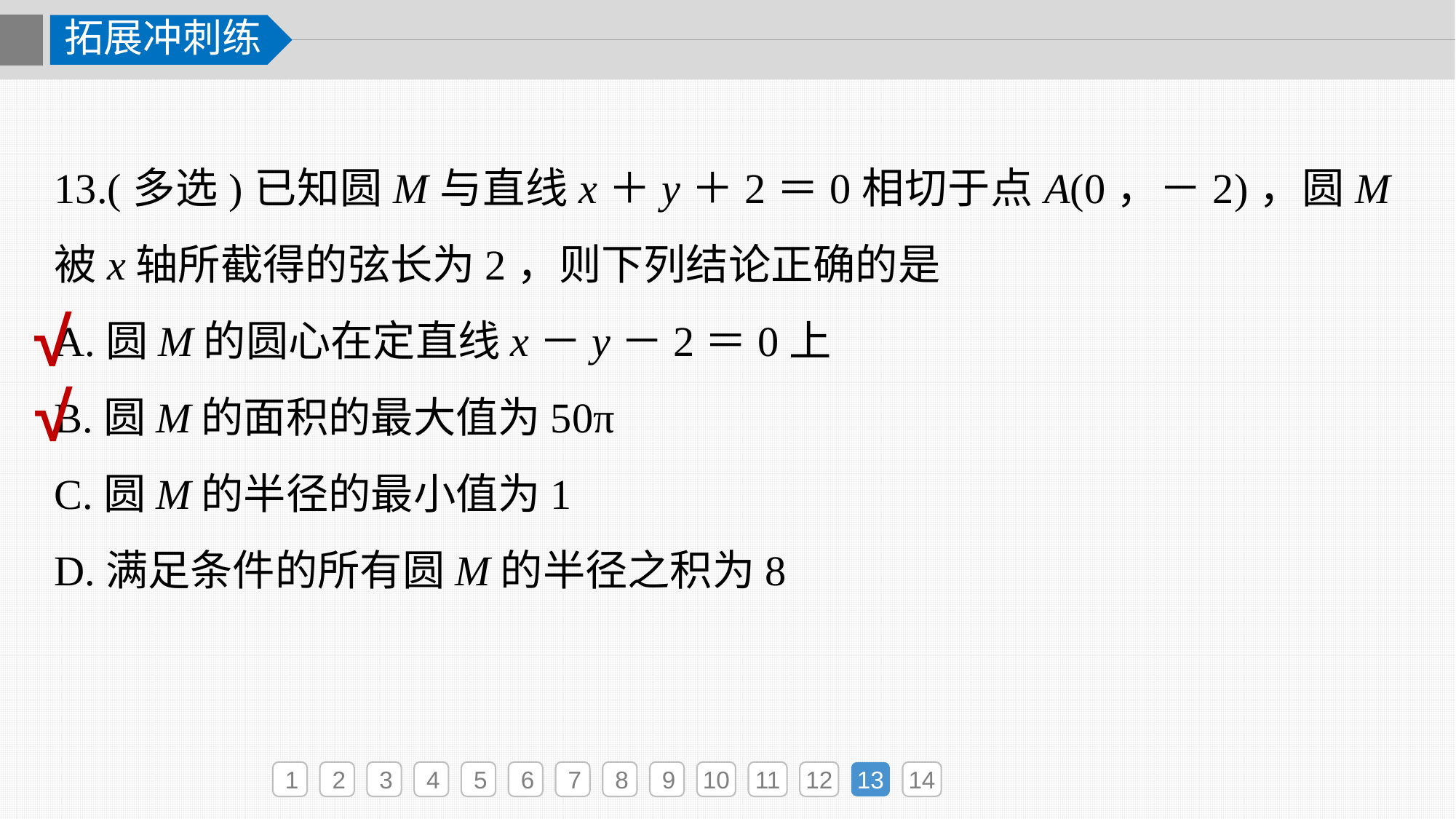

拓展冲刺练

13.(多选)已知圆M与直线x＋y＋2＝0相切于点A(0，－2)，圆M被x轴所截得的弦长为2，则下列结论正确的是
A.圆M的圆心在定直线x－y－2＝0上
B.圆M的面积的最大值为50π
C.圆M的半径的最小值为1
D.满足条件的所有圆M的半径之积为8
√
√
1
2
3
4
5
6
7
8
9
10
11
12
13
14